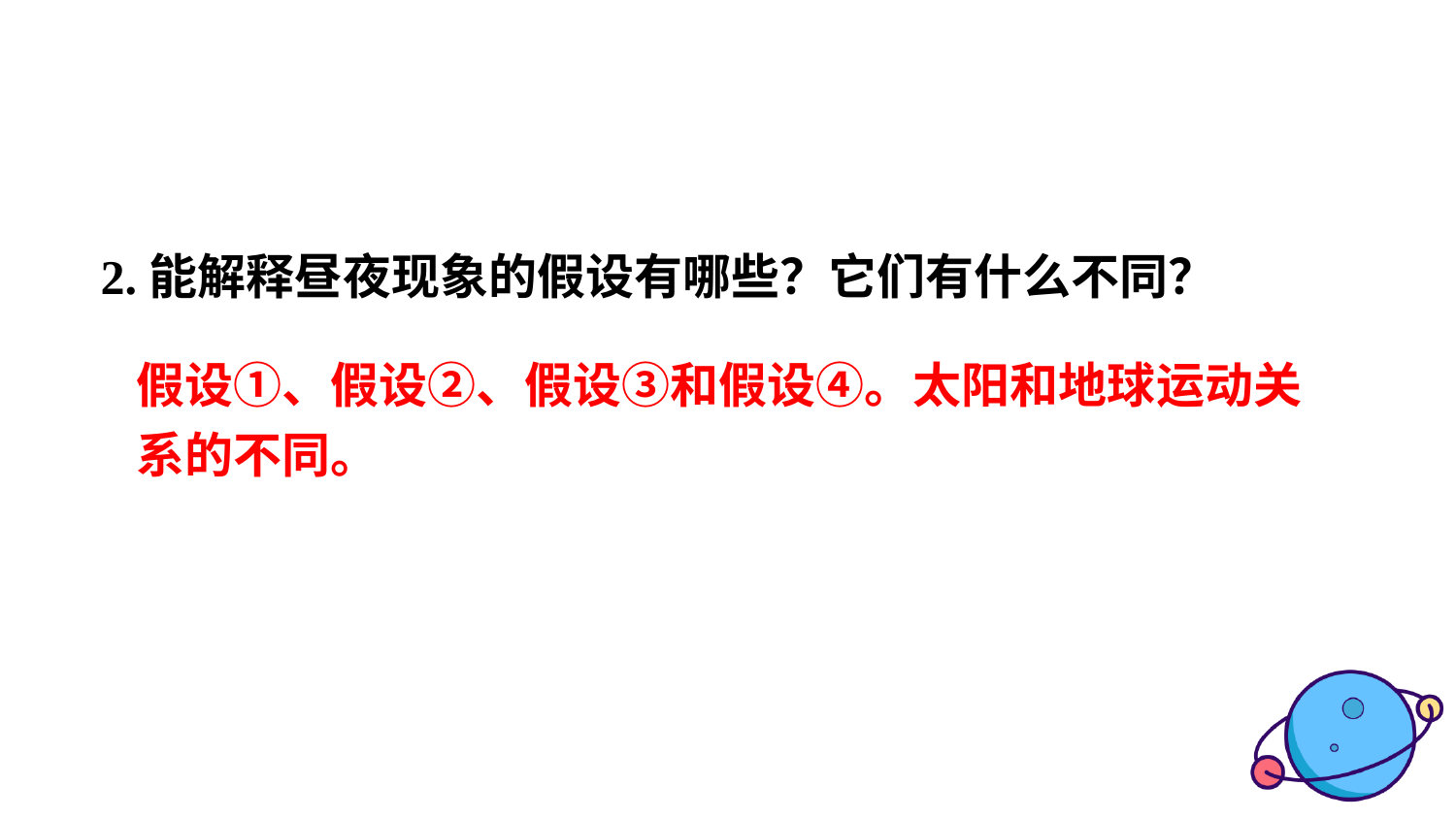

2.能解释昼夜现象的假设有哪些？它们有什么不同？
假设①、假设②、假设③和假设④。太阳和地球运动关系的不同。